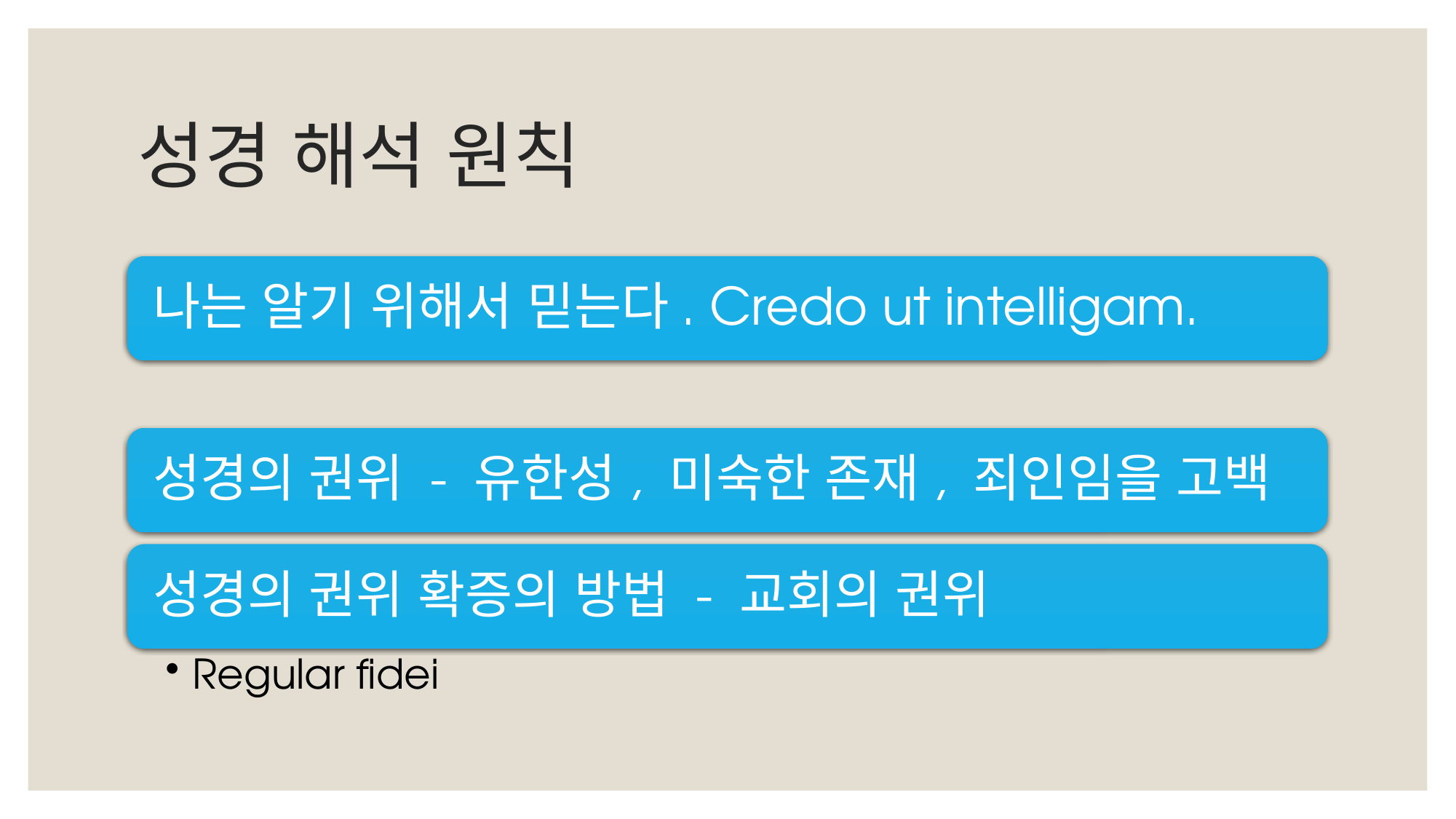

# 성경 해석 원칙
나는 알기 위해서 믿는다. Credo ut intelligam.

성경의 권위 - 유한성, 미숙한 존재, 죄인임을 고백
성경의 권위 확증의 방법 - 교회의 권위
Regular fidei